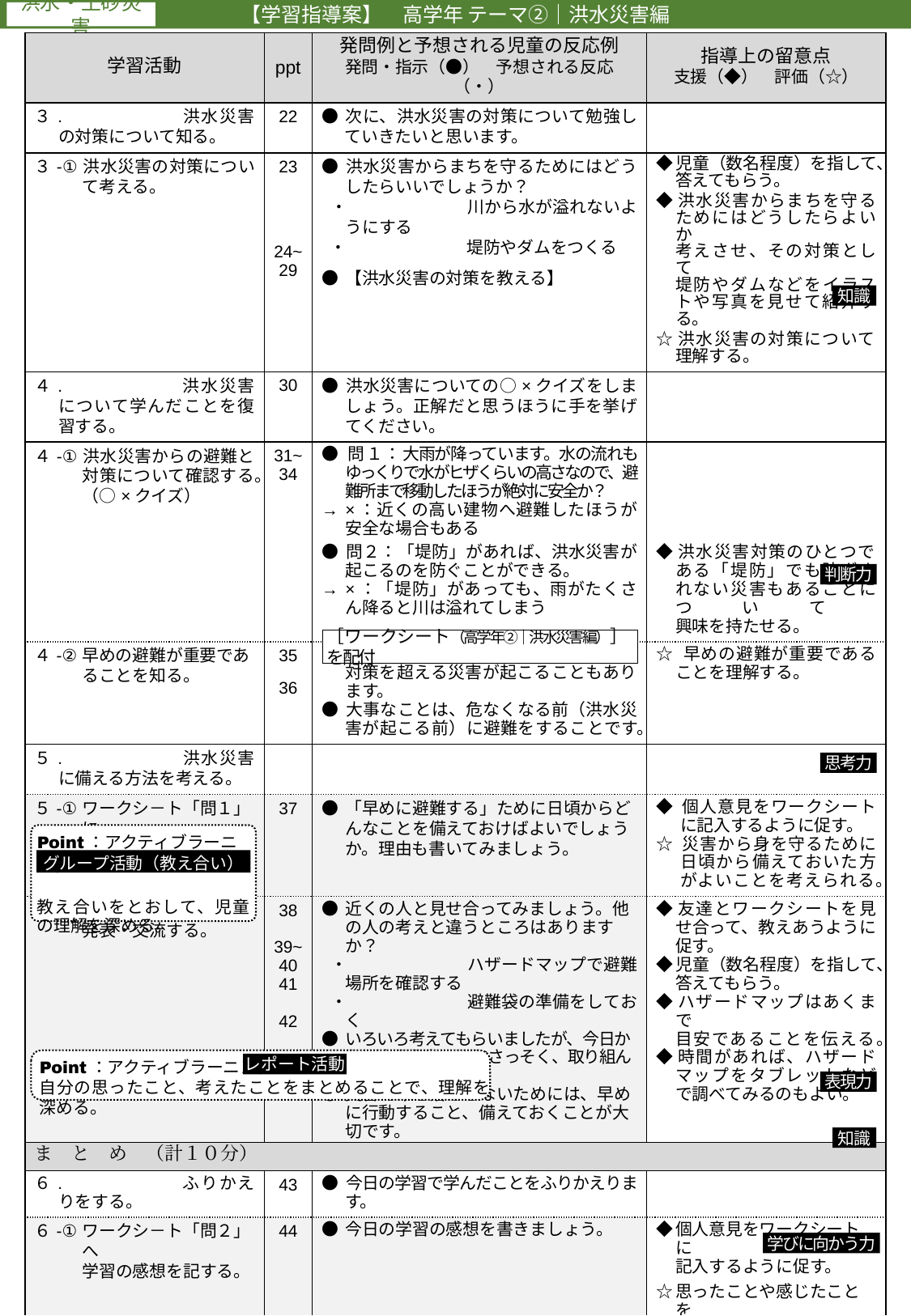

【学習指導案】　高学年 テーマ②｜洪水災害編
| 学習活動 | ppt | 発問例と予想される児童の反応例 発問・指示（●）　予想される反応（・） | 指導上の留意点 支援（◆）　評価（☆） |
| --- | --- | --- | --- |
| ３. 洪水災害の対策について知る。 | 22 | ● 次に、洪水災害の対策について勉強していきたいと思います。 |  |
| ３-① 洪水災害の対策について考える。 | 23 24~ 29 | ● 洪水災害からまちを守るためにはどうしたらいいでしょうか？ ・ 川から水が溢れないようにする ・ 堤防やダムをつくる ● 【洪水災害の対策を教える】 | ◆ 児童（数名程度）を指して、答えてもらう。 ◆ 洪水災害からまちを守るためにはどうしたらよいか 考えさせ、その対策として 堤防やダムなどをイラストや写真を見せて紹介する。 ☆ 洪水災害の対策について 理解する。 |
| ４. 洪水災害について学んだことを復習する。 | 30 | ● 洪水災害についての○×クイズをしましょう。正解だと思うほうに手を挙げてください。 |  |
| ４-① 洪水災害からの避難と対策について確認する。（○×クイズ） | 31~ 34 | ● 問１：大雨が降っています。水の流れもゆっくりで水がヒザくらいの高さなので、避難所まで移動したほうが絶対に安全か？ → ×：近くの高い建物へ避難したほうが安全な場合もある |  |
|  |  | ● 問２：「堤防」があれば、洪水災害が起こるのを防ぐことができる。 → ×：「堤防」があっても、雨がたくさん降ると川は溢れてしまう | ◆ 洪水災害対策のひとつで ある「堤防」でも防ぎきれない災害もあることについて 興味を持たせる。 |
| ４-② 早めの避難が重要であることを知る。 | 35 36 | ● 様々な洪水災害の対策をしていても、対策を超える災害が起こることもあります。 ● 大事なことは、危なくなる前（洪水災害が起こる前）に避難をすることです。 | ☆ 早めの避難が重要であることを理解する。 |
| ５. 洪水災害に備える方法を考える。 |  |  |  |
| ５-① ワークシ－ト「問１」に ついて考え、記入する。 | 37 | ● 「早めに避難する」ために日頃からどんなことを備えておけばよいでしょうか。理由も書いてみましょう。 | ◆ 個人意見をワークシートに記入するように促す。 ☆ 災害から身を守るために日頃から備えておいた方がよいことを考えられる。 |
| ５-② 自分の考えを 発表・交流する。 | 38 39~ 40 41 42 | ● 近くの人と見せ合ってみましょう。他の人の考えと違うところはありますか？ ・ ハザードマップで避難場所を確認する ・ 避難袋の準備をしておく ● いろいろ考えてもらいましたが、今日からできそうなことにさっそく、取り組んでみましょう。 ● 災害で命を落とさないためには、早めに行動すること、備えておくことが大切です。 | ◆ 友達とワークシートを見せ合って、教えあうように促す。 ◆ 児童（数名程度）を指して、答えてもらう。 ◆ ハザードマップはあくまで 目安であることを伝える。 ◆ 時間があれば、ハザードマップをタブレットなどで調べてみるのもよい。 |
| ま　と　め　（計１０分） |  |  |  |
| ６. ふりかえりをする。 | 43 | ● 今日の学習で学んだことをふりかえります。 |  |
| ６-① ワークシ－ト「問２」へ 学習の感想を記する。 | 44 | ● 今日の学習の感想を書きましょう。 | ◆ 個人意見をワークシートに 記入するように促す。 ☆ 思ったことや感じたことを 表現できる。 |
| ６-②　本時のふりかえりをする。 | 45 46 47~ 49 | ● 洪水災害は川が近くになくても起こります。身近な場所の危険を知り近づかないことが大事です。 ● いろいろな災害対策が行われていますが対策を超える災害が起こることもあります。 ● 災害で命を落とさないために、「早めの避難」が大事で、そのためには日頃から災害に備えておくことが大事です。災害が起こる前からできることはたくさんあります。 | ☆ 早めに行動する、備えることの重要性を理解できた。 ◆ 災害時の行動や備えを事前に家族と話し合っておくことを促す。 ☆ 事前の備えへの関心の高まりがみられる。 |
| 授業終了 |  |  |  |
知識
判断力
［ワークシート（高学年②｜洪水災害編）］ を配付
思考力

Point：アクティブラーニング

教え合いをとおして、児童の理解を深める。
グループ活動（教え合い）

Point：アクティブラーニング
自分の思ったこと、考えたことをまとめることで、理解を深める。
レポート活動
表現力
知識
学びに向かう力